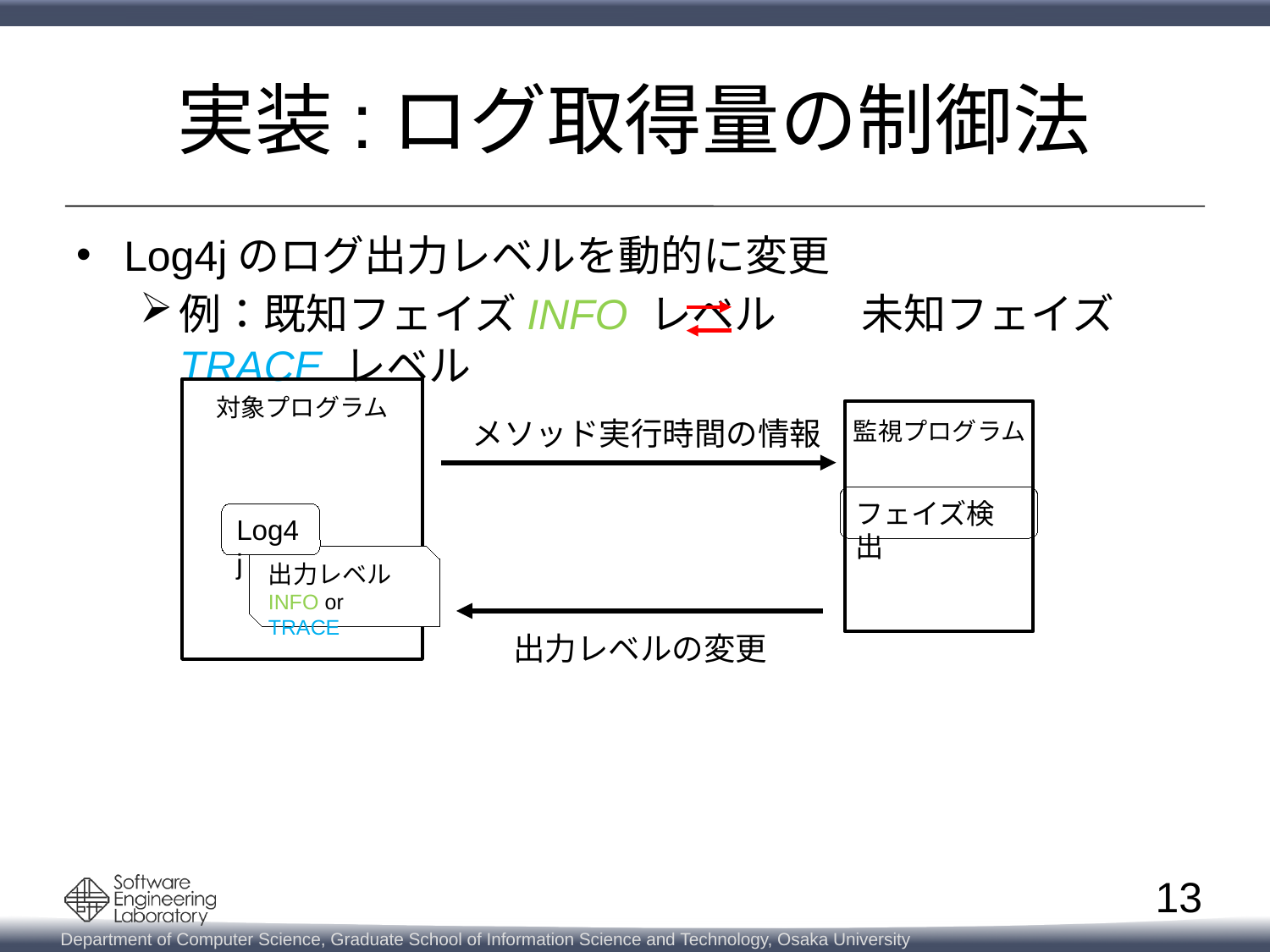

# 実装:ログ取得量の制御法
Log4jのログ出力レベルを動的に変更
例：既知フェイズINFO レベル　　未知フェイズTRACE レベル

対象プログラム

メソッド実行時間の情報
監視プログラム
フェイズ検出
Log4j
出力レベル
INFO or TRACE
出力レベルの変更
13